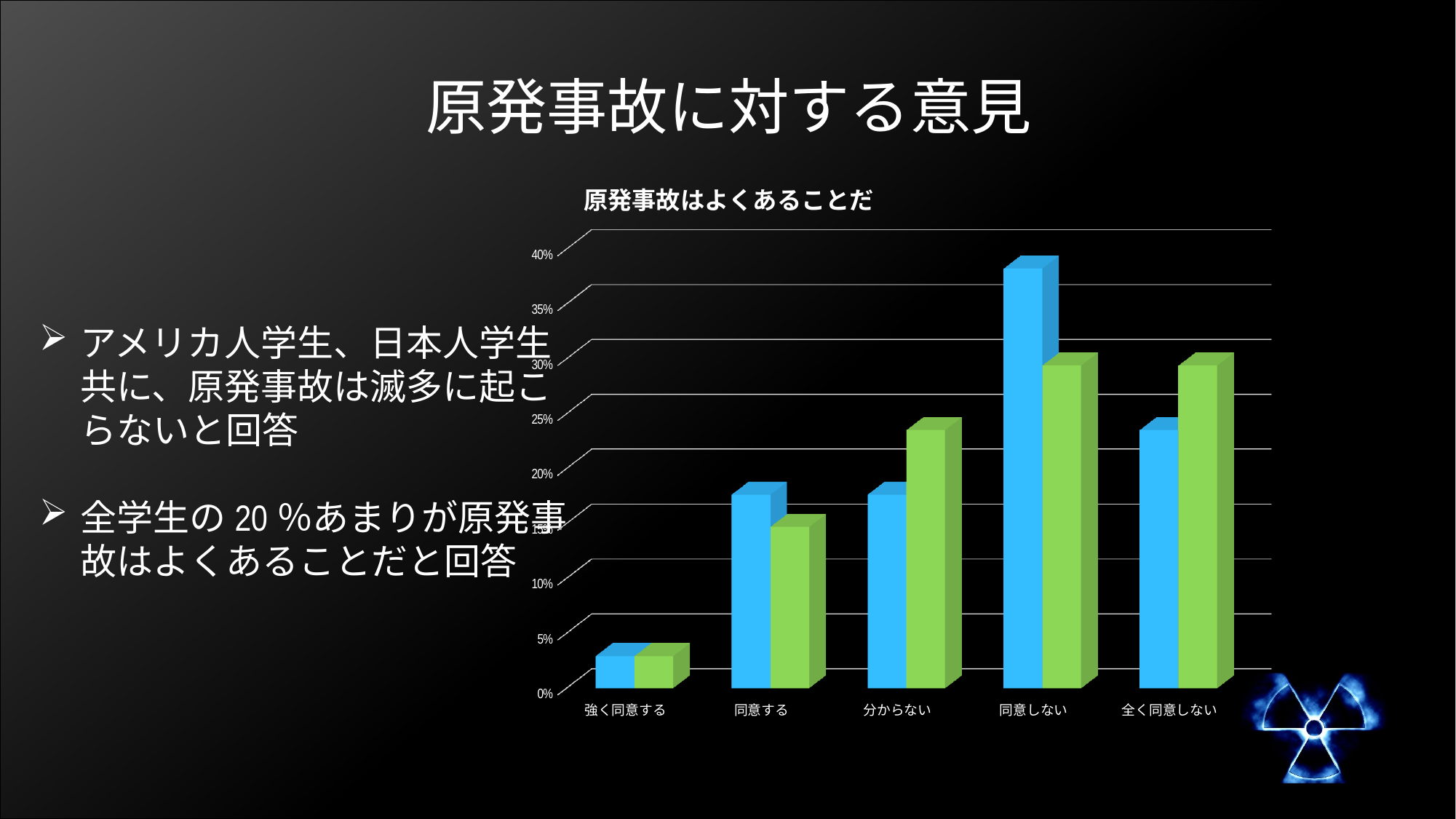

# 原発事故に対する意見
原発事故はよくあることだ

[unsupported chart]

アメリカ人学生、日本人学生共に、原発事故は滅多に起こらないと回答

全学生の20％あまりが原発事故はよくあることだと回答